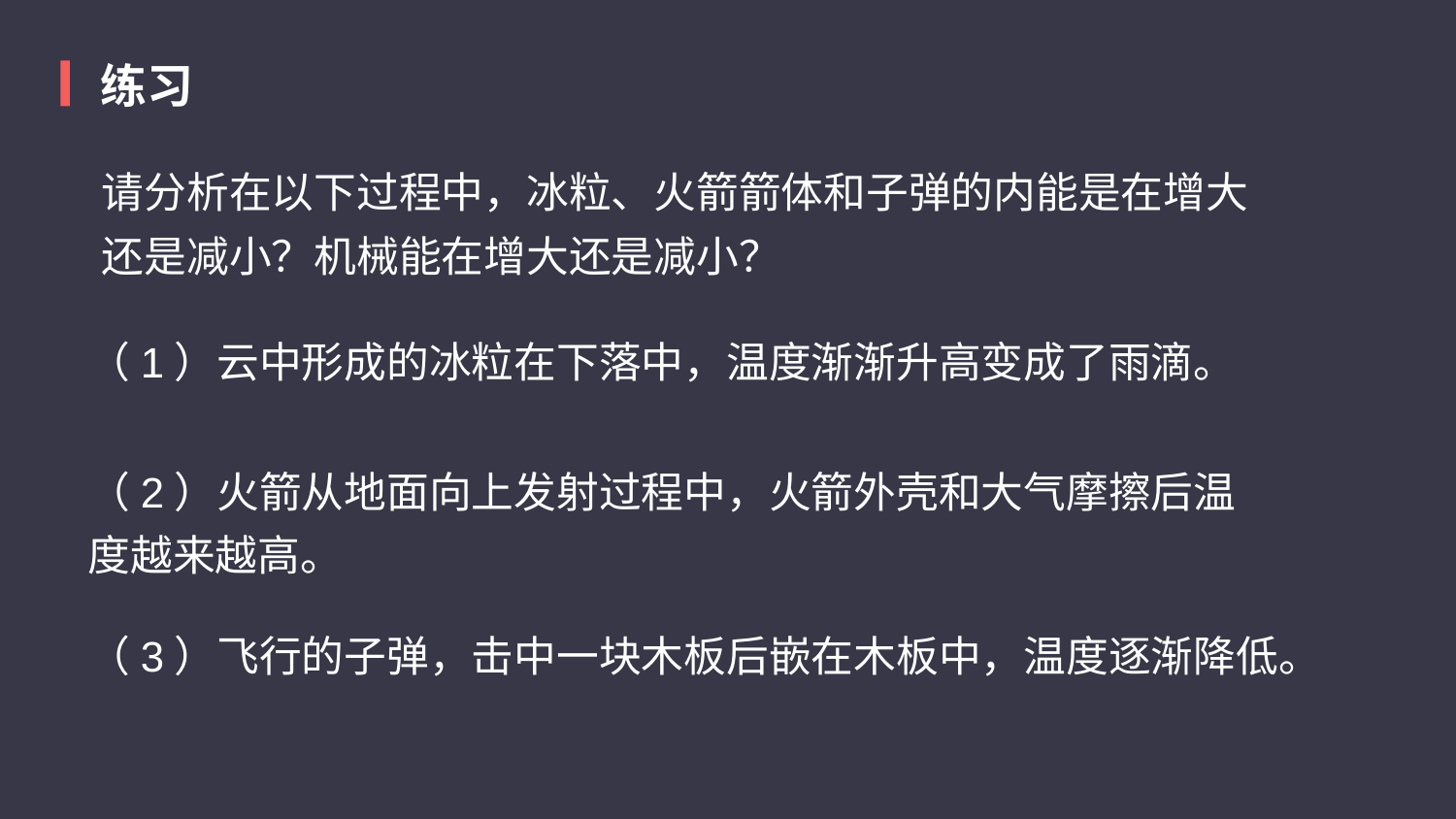

练习

请分析在以下过程中，冰粒、火箭箭体和子弹的内能是在增大还是减小？机械能在增大还是减小？
（1）云中形成的冰粒在下落中，温度渐渐升高变成了雨滴。
（2）火箭从地面向上发射过程中，火箭外壳和大气摩擦后温度越来越高。
（3）飞行的子弹，击中一块木板后嵌在木板中，温度逐渐降低。